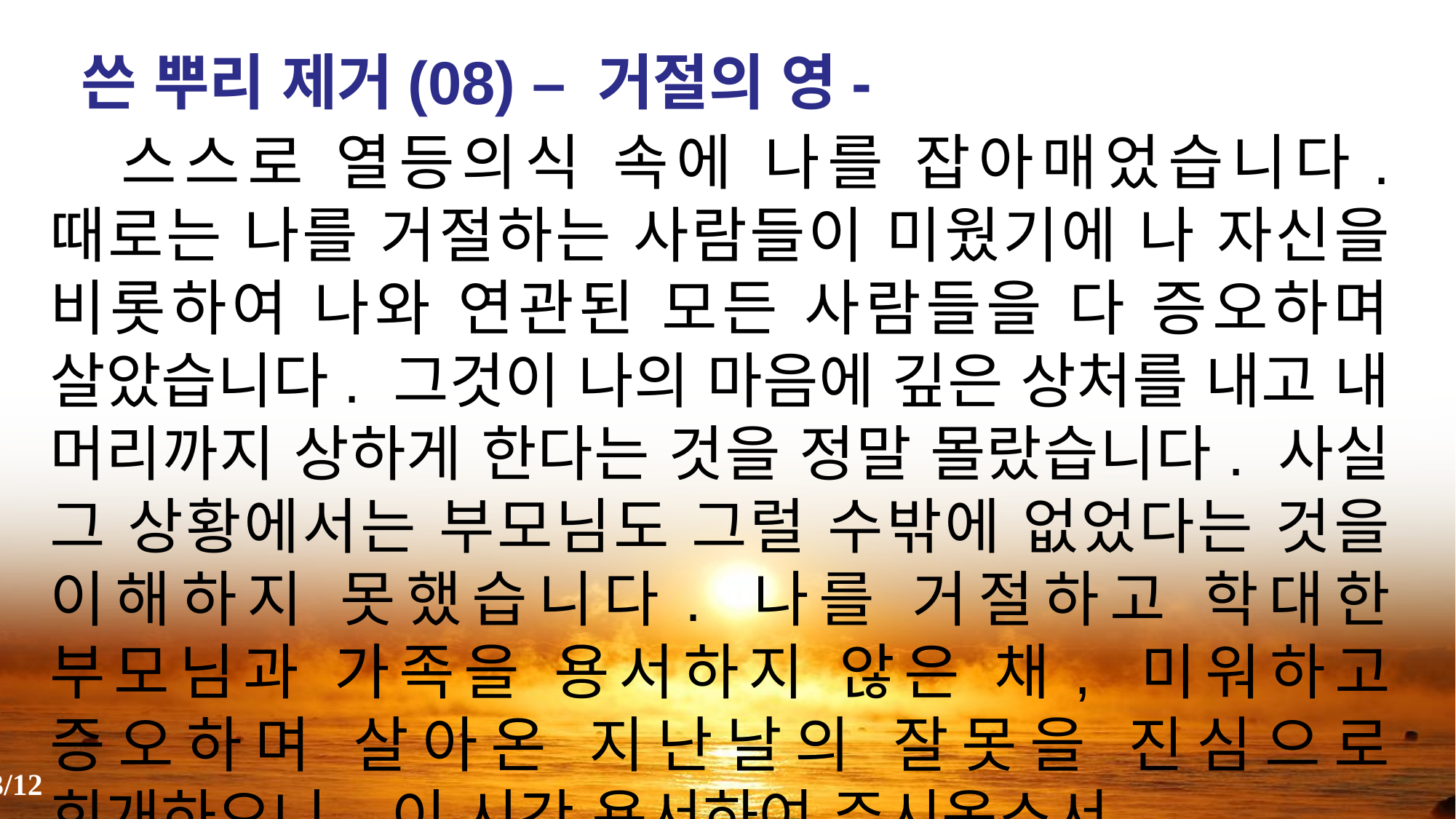

쓴 뿌리 제거(08) – 거절의 영-
  스스로 열등의식 속에 나를 잡아매었습니다. 때로는 나를 거절하는 사람들이 미웠기에 나 자신을 비롯하여 나와 연관된 모든 사람들을 다 증오하며 살았습니다. 그것이 나의 마음에 깊은 상처를 내고 내 머리까지 상하게 한다는 것을 정말 몰랐습니다. 사실 그 상황에서는 부모님도 그럴 수밖에 없었다는 것을 이해하지 못했습니다. 나를 거절하고 학대한 부모님과 가족을 용서하지 않은 채, 미워하고 증오하며 살아온 지난날의 잘못을 진심으로 회개하오니, 이 시간 용서하여 주시옵소서.